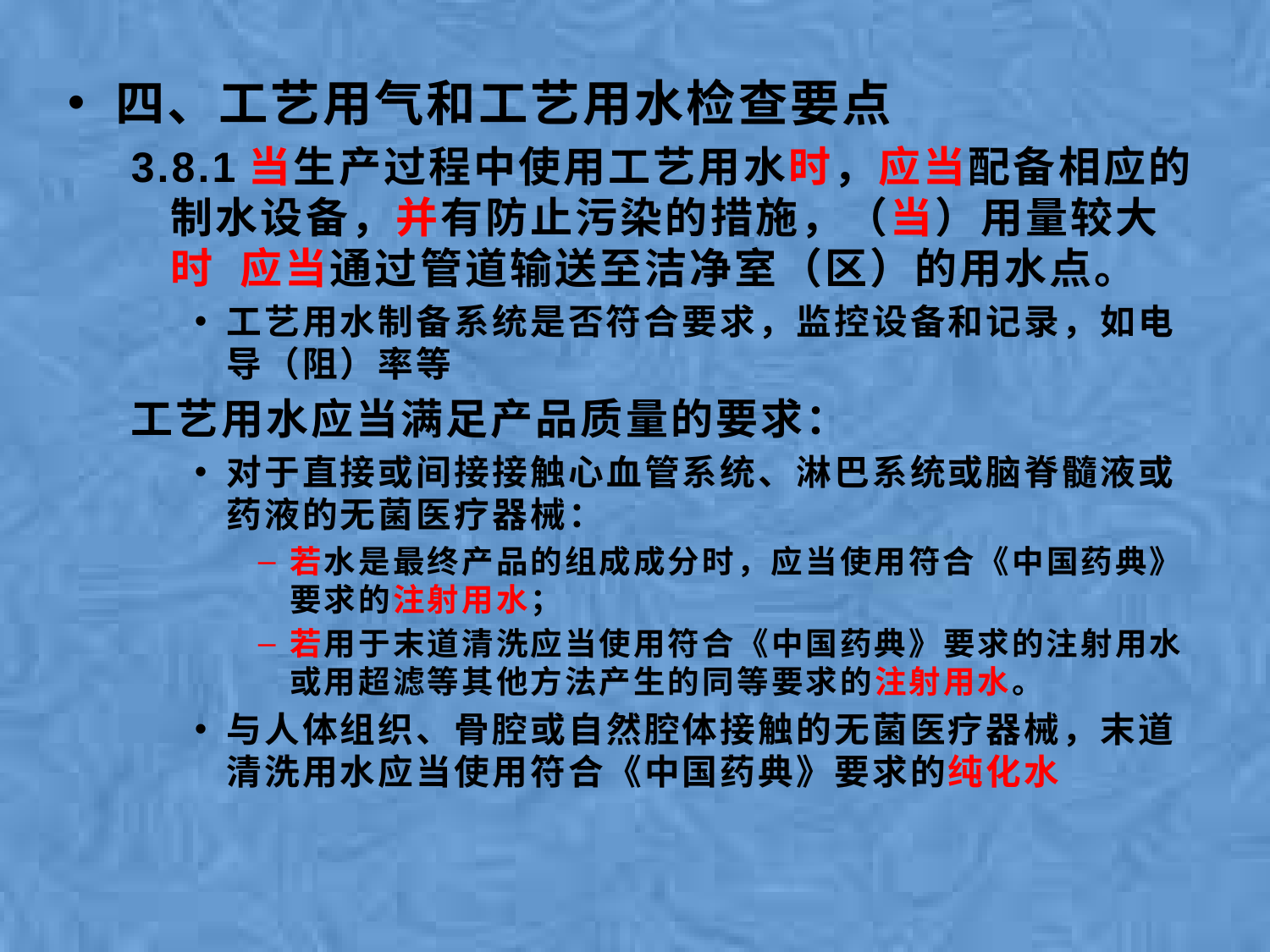

四、工艺用气和工艺用水检查要点
3.8.1当生产过程中使用工艺用水时，应当配备相应的制水设备，并有防止污染的措施，（当）用量较大时  应当通过管道输送至洁净室（区）的用水点。
工艺用水制备系统是否符合要求，监控设备和记录，如电导（阻）率等
工艺用水应当满足产品质量的要求：
对于直接或间接接触心血管系统、淋巴系统或脑脊髓液或药液的无菌医疗器械：
若水是最终产品的组成成分时，应当使用符合《中国药典》要求的注射用水；
若用于末道清洗应当使用符合《中国药典》要求的注射用水或用超滤等其他方法产生的同等要求的注射用水。
与人体组织、骨腔或自然腔体接触的无菌医疗器械，末道清洗用水应当使用符合《中国药典》要求的纯化水